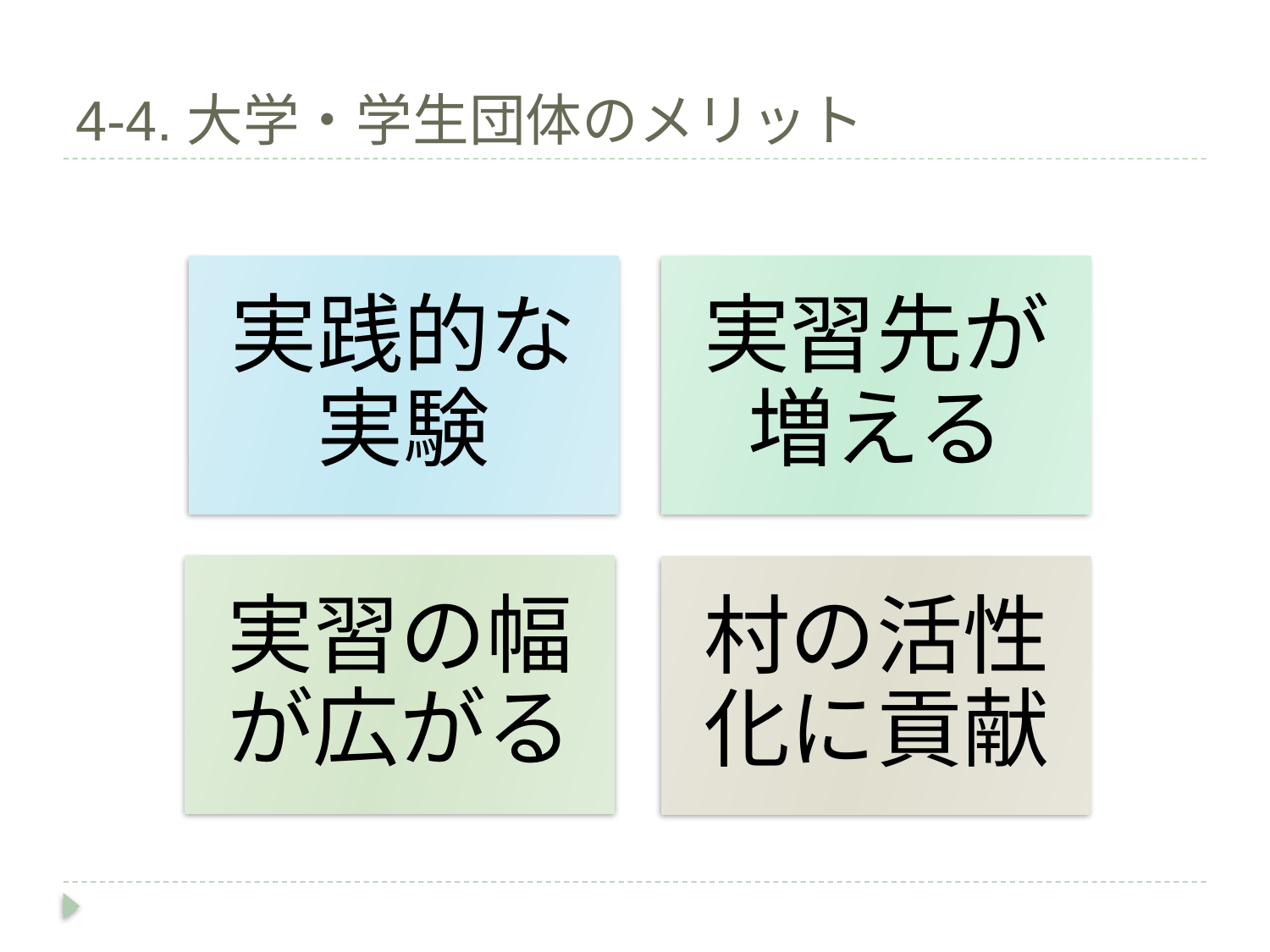

# 4-4.大学・学生団体のメリット
実践的な実験
実習先が増える
実習の幅が広がる
村の活性化に貢献